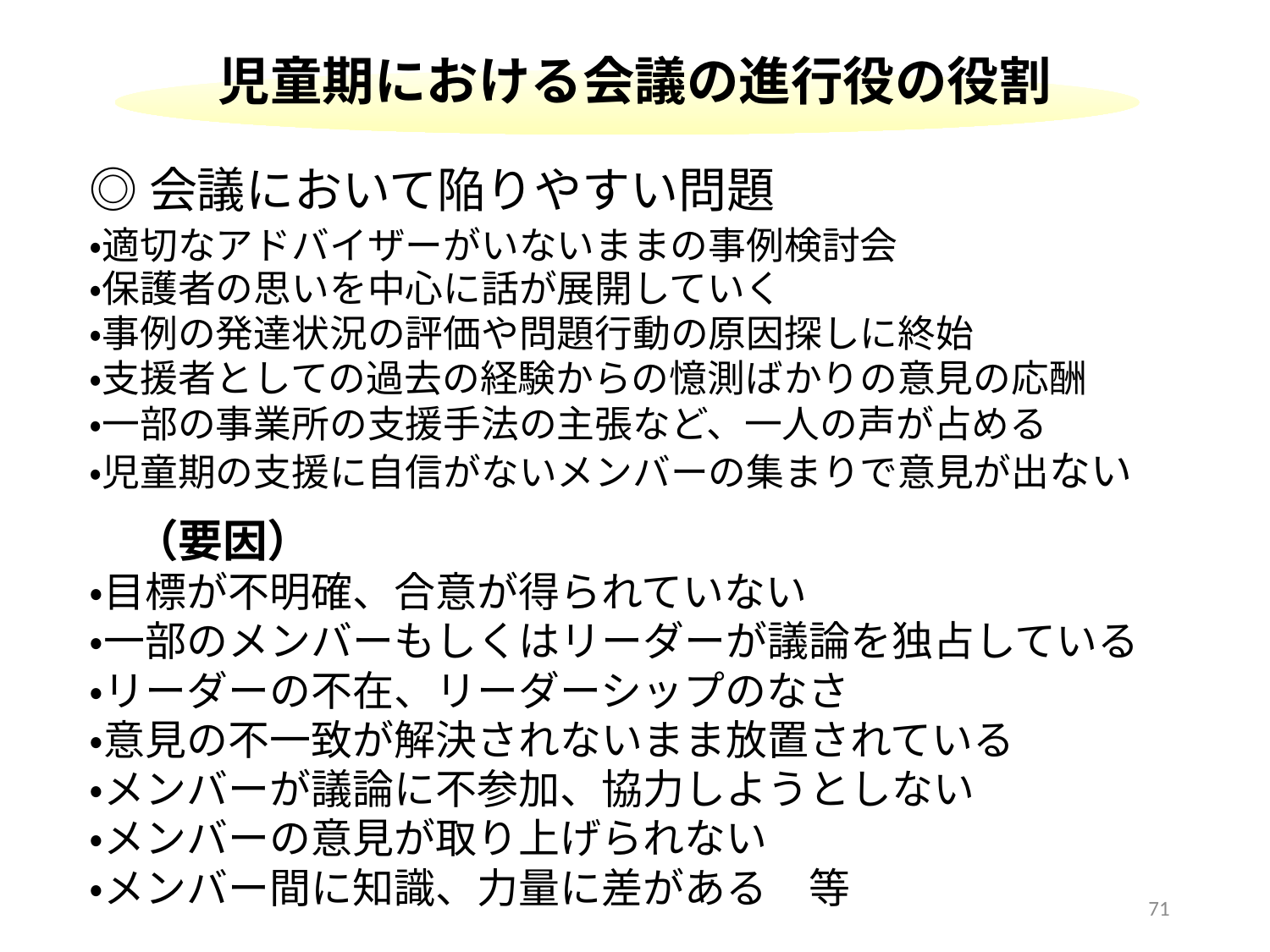

児童期における会議の進行役の役割

◎会議において陥りやすい問題

・適切なアドバイザーがいないままの事例検討会
・保護者の思いを中心に話が展開していく
・事例の発達状況の評価や問題行動の原因探しに終始
・支援者としての過去の経験からの憶測ばかりの意見の応酬
・一部の事業所の支援手法の主張など、一人の声が占める
・児童期の支援に自信がないメンバーの集まりで意見が出ない

　（要因）
・目標が不明確、合意が得られていない
・一部のメンバーもしくはリーダーが議論を独占している
・リーダーの不在、リーダーシップのなさ
・意見の不一致が解決されないまま放置されている
・メンバーが議論に不参加、協力しようとしない
・メンバーの意見が取り上げられない
・メンバー間に知識、力量に差がある　等
71